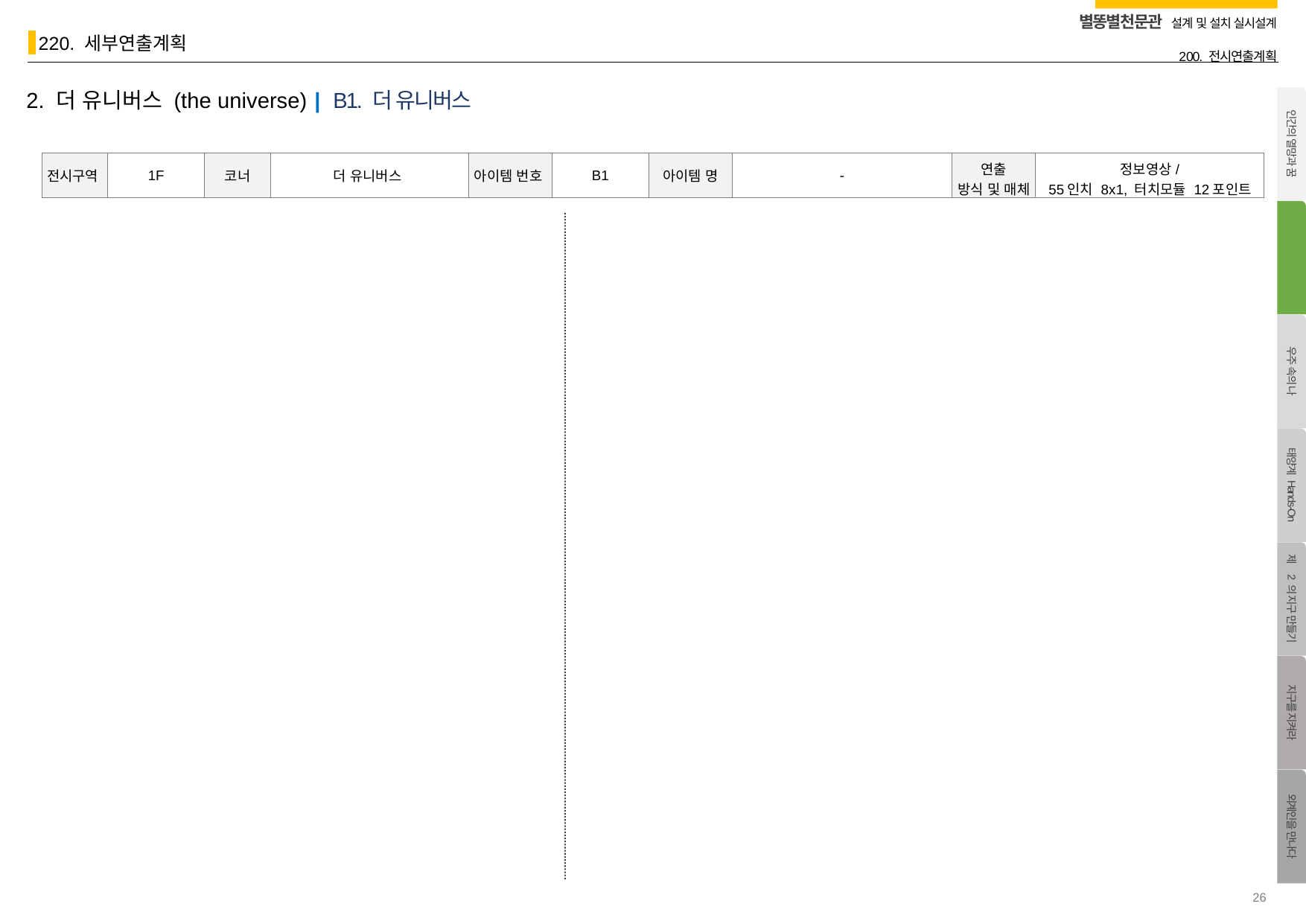

2. 더 유니버스 (the universe)
|  B1. 더 유니버스
| 전시구역 | 1F | 코너 | 더 유니버스 | 아이템 번호 | B1 | 아이템 명 | - | 연출 방식 및 매체 | 정보영상/ 55인치 8x1, 터치모듈 12포인트 |
| --- | --- | --- | --- | --- | --- | --- | --- | --- | --- |
26